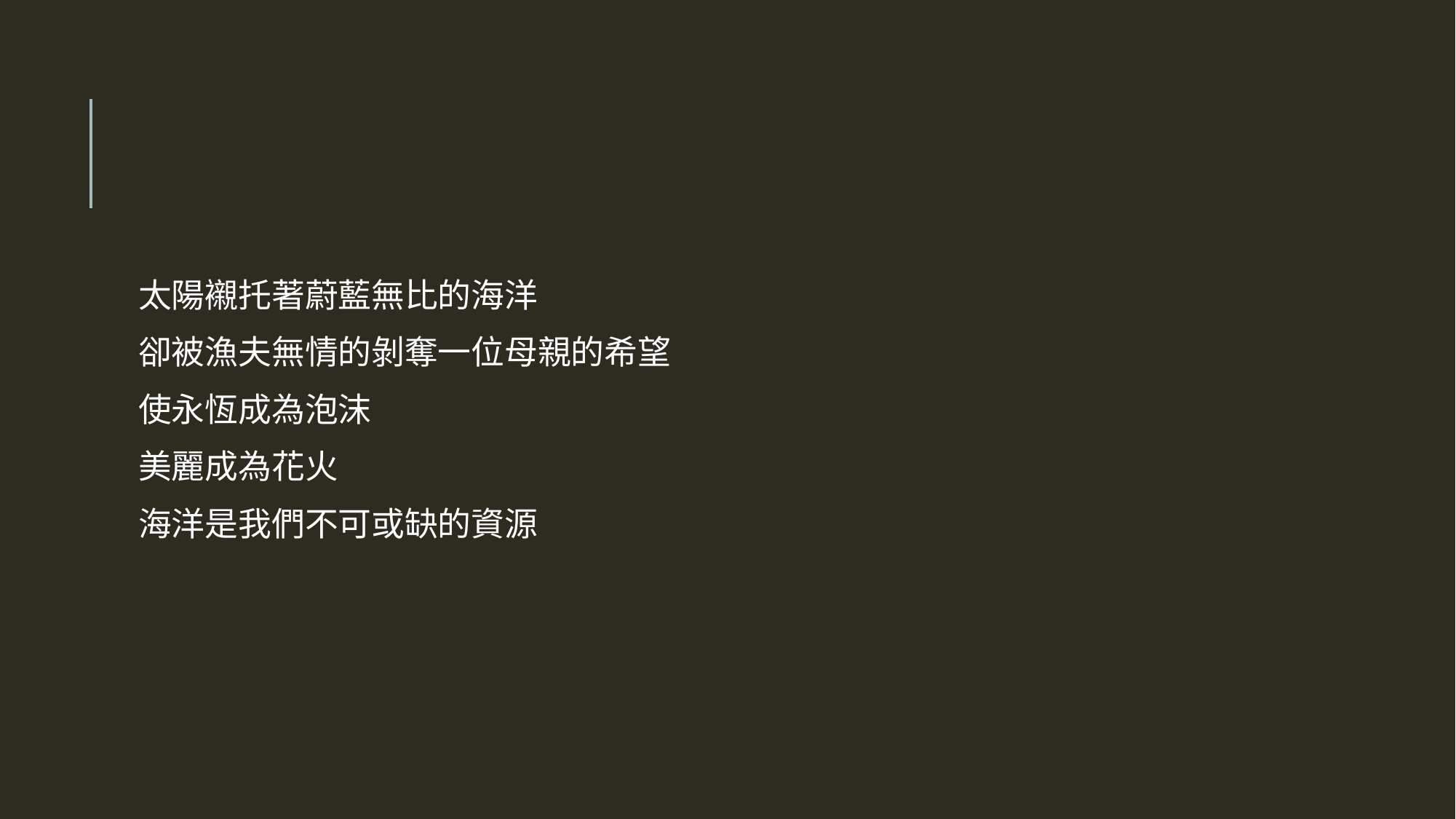

#
太陽襯托著蔚藍無比的海洋
卻被漁夫無情的剝奪一位母親的希望
使永恆成為泡沫
美麗成為花火
海洋是我們不可或缺的資源